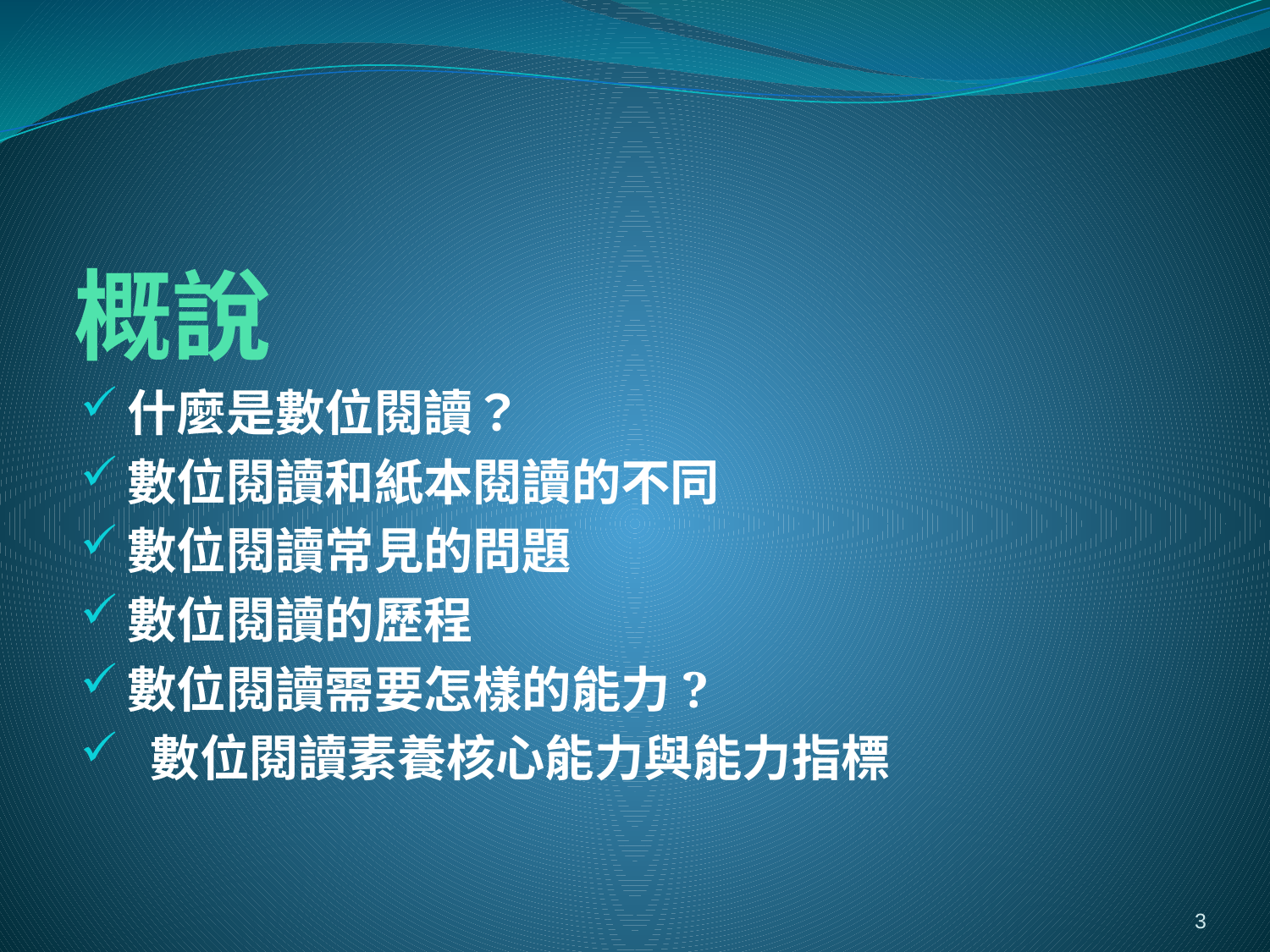

# 概說
什麼是數位閱讀？
數位閱讀和紙本閱讀的不同
數位閱讀常見的問題
數位閱讀的歷程
數位閱讀需要怎樣的能力?
 數位閱讀素養核心能力與能力指標

3